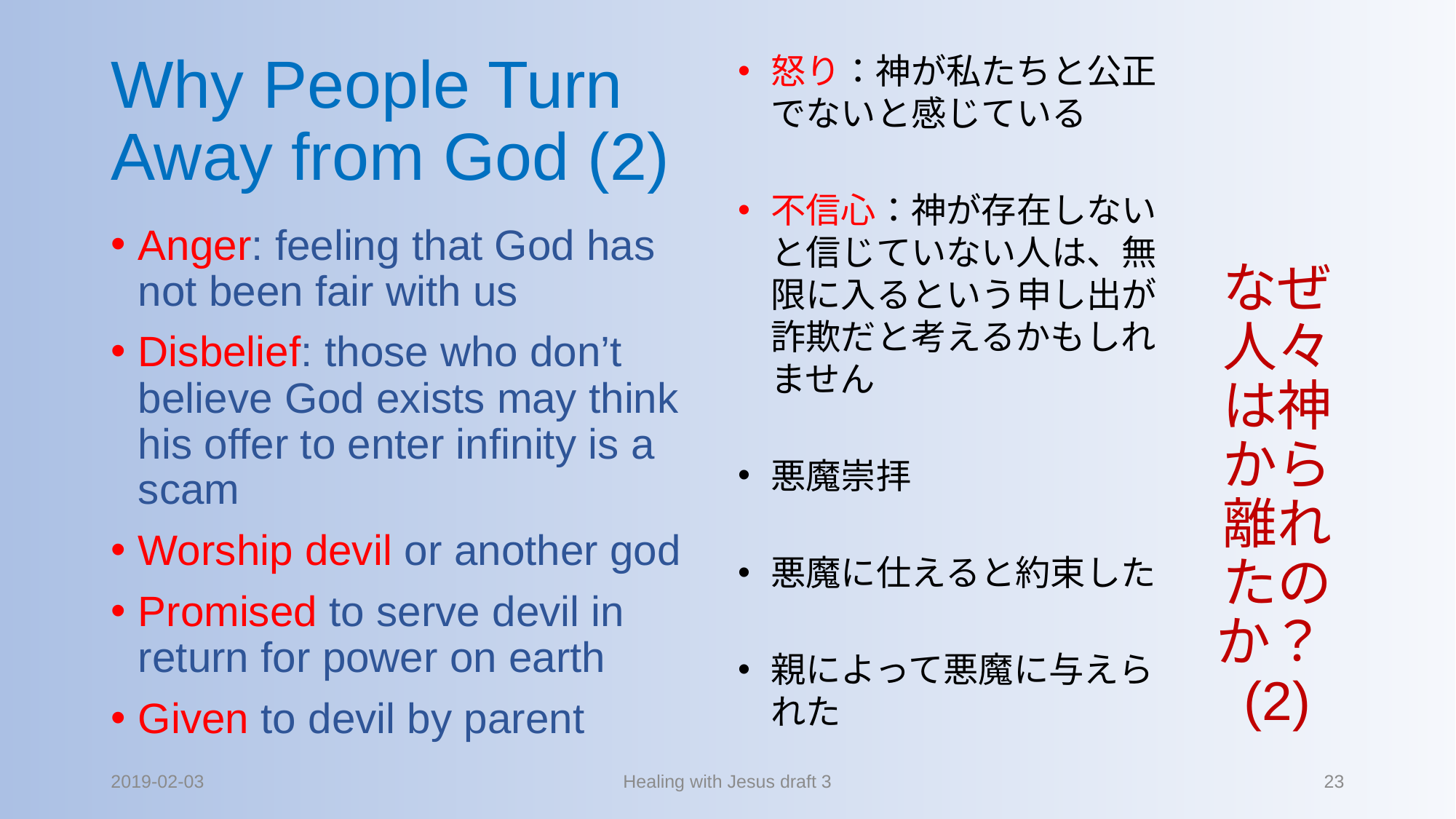

# Why People Turn Away from God (2)
怒り：神が私たちと公正でないと感じている
不信心：神が存在しないと信じていない人は、無限に入るという申し出が詐欺だと考えるかもしれません
悪魔崇拝
悪魔に仕えると約束した
親によって悪魔に与えられた
なぜ人々は神から離れたのか？(2)
Anger: feeling that God has not been fair with us
Disbelief: those who don’t believe God exists may think his offer to enter infinity is a scam
Worship devil or another god
Promised to serve devil in return for power on earth
Given to devil by parent

2019-02-03
Healing with Jesus draft 3
23